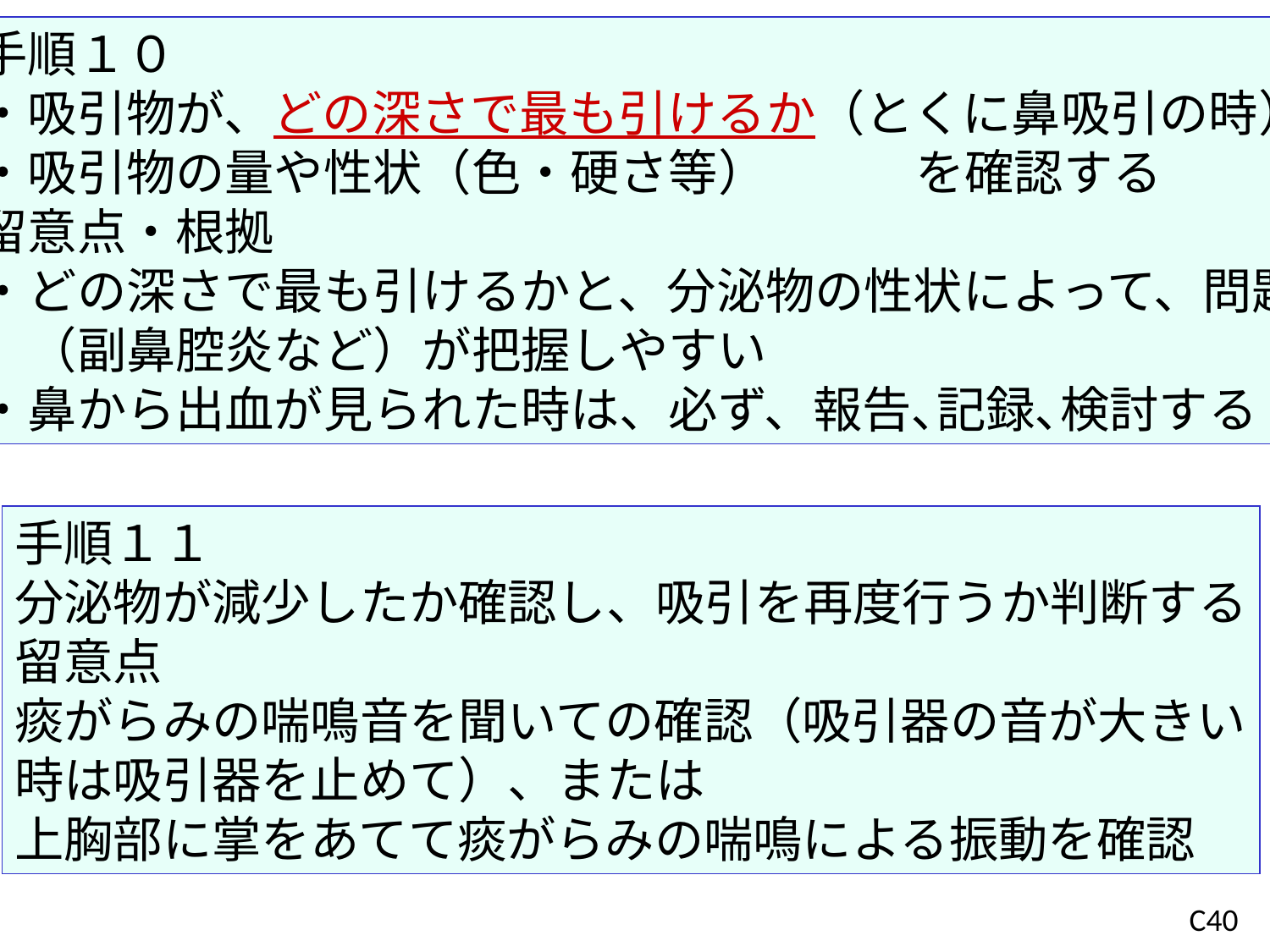

手順１０
・吸引物が、どの深さで最も引けるか（とくに鼻吸引の時）
・吸引物の量や性状（色・硬さ等）　　　を確認する
留意点・根拠
・どの深さで最も引けるかと、分泌物の性状によって、問題
　（副鼻腔炎など）が把握しやすい
・鼻から出血が見られた時は、必ず、報告､記録､検討する
手順１１
分泌物が減少したか確認し、吸引を再度行うか判断する
留意点
痰がらみの喘鳴音を聞いての確認（吸引器の音が大きい
時は吸引器を止めて）、または
上胸部に掌をあてて痰がらみの喘鳴による振動を確認
C40